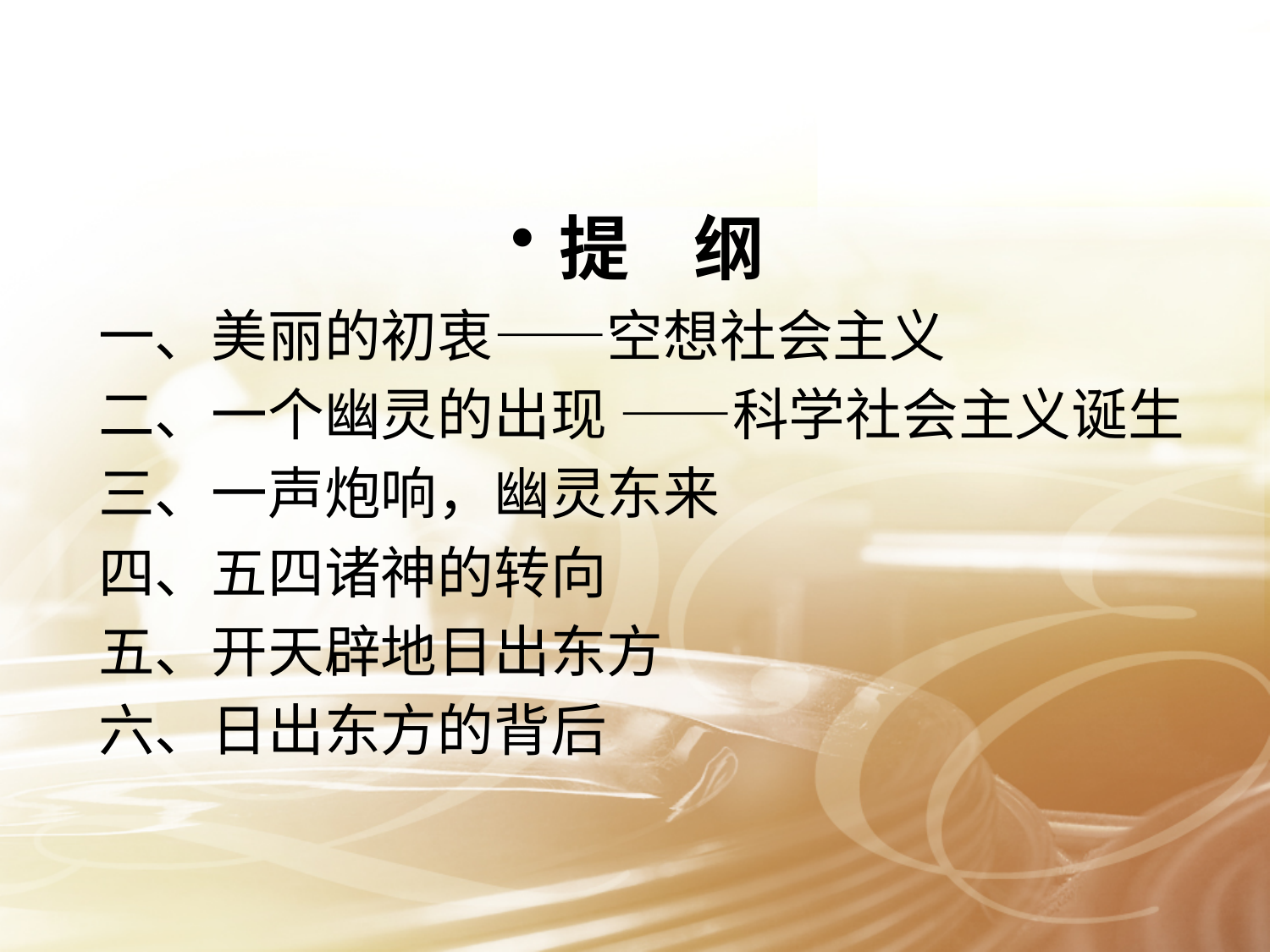

#

提    纲
   一、美丽的初衷——空想社会主义
   二、一个幽灵的出现 ——科学社会主义诞生
   三、一声炮响，幽灵东来
   四、五四诸神的转向
   五、开天辟地日出东方
   六、日出东方的背后